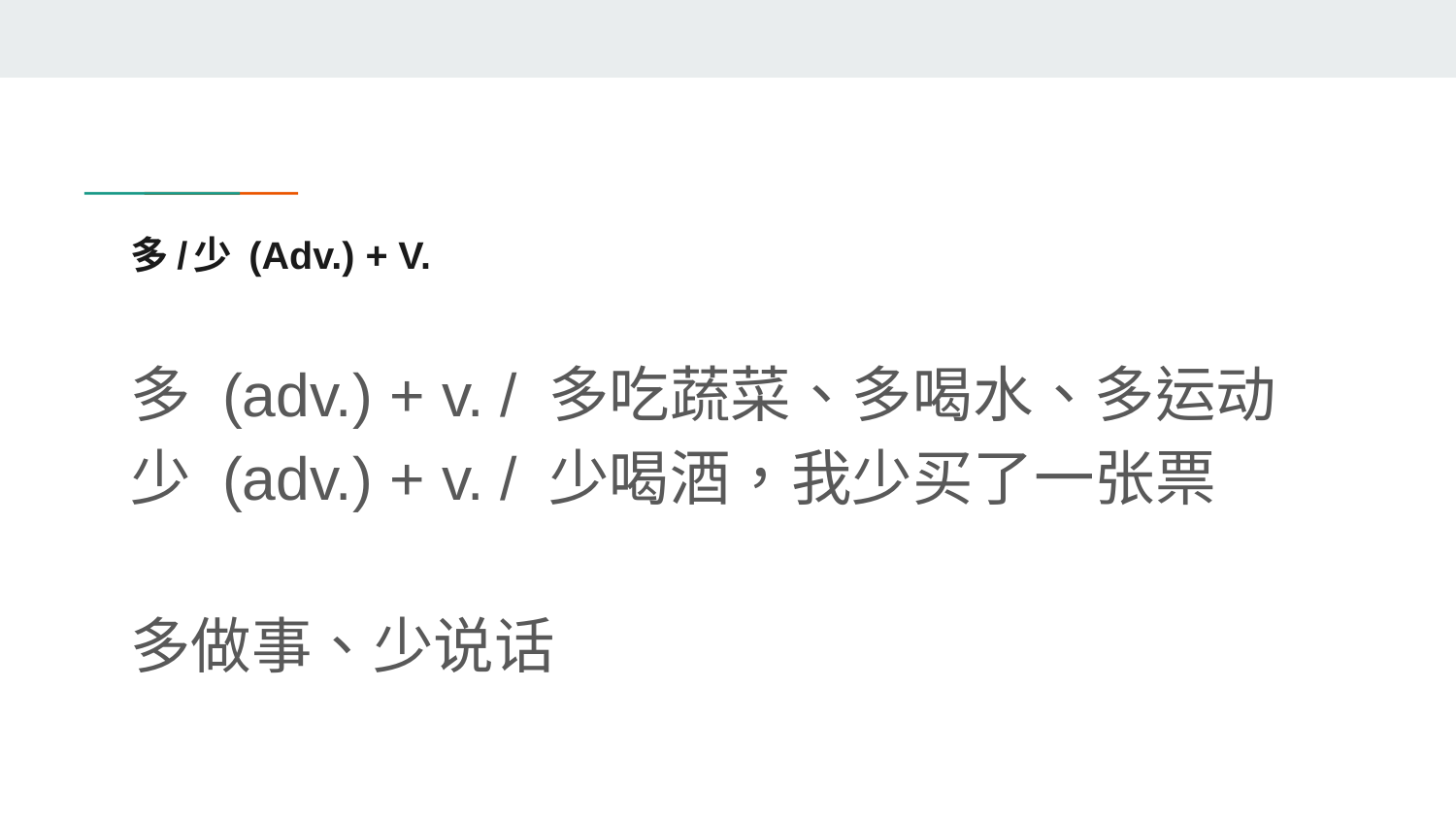

# 多/少 (Adv.) + V.
多 (adv.) + v. / 多吃蔬菜、多喝水、多运动
少 (adv.) + v. / 少喝酒，我少买了一张票

多做事、少说话